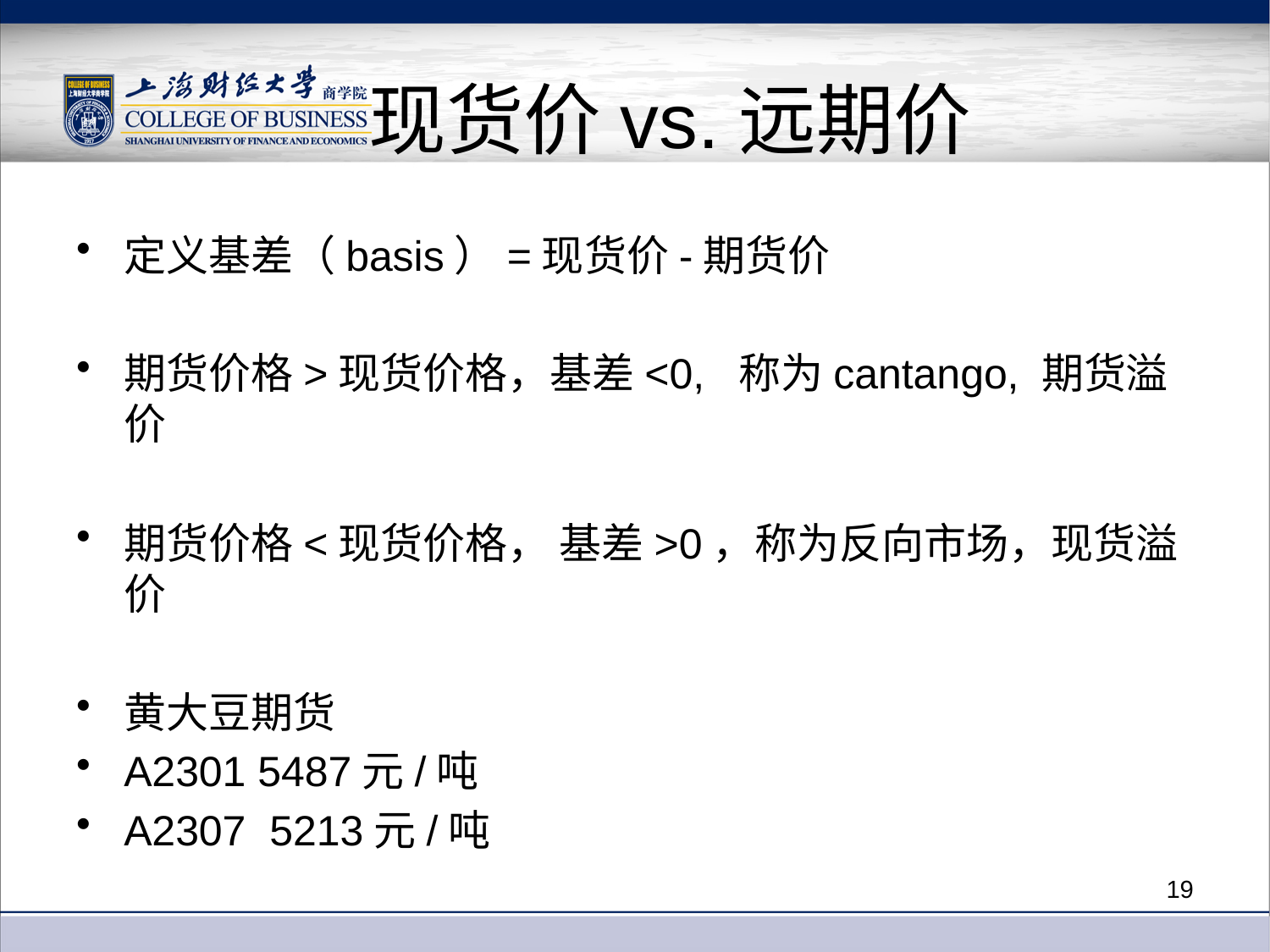

# 现货价vs.远期价
定义基差（basis）=现货价-期货价

期货价格>现货价格，基差<0,  称为cantango, 期货溢价

期货价格<现货价格， 基差>0，称为反向市场，现货溢价

黄大豆期货
A2301 5487元/吨
A2307  5213元/吨
19